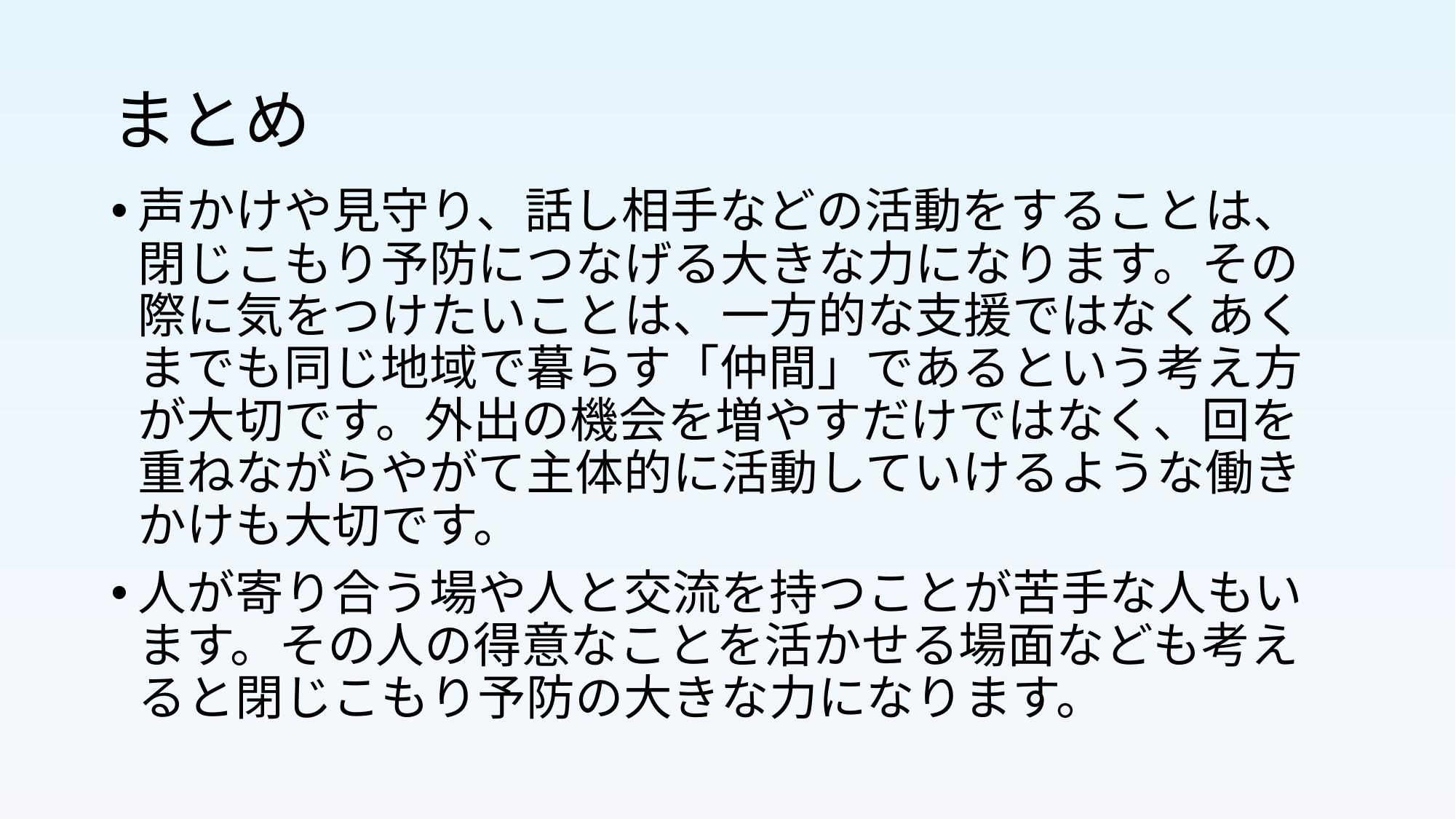

# まとめ
声かけや見守り、話し相手などの活動をすることは、閉じこもり予防につなげる大きな力になります。その際に気をつけたいことは、一方的な支援ではなくあくまでも同じ地域で暮らす「仲間」であるという考え方が大切です。外出の機会を増やすだけではなく、回を重ねながらやがて主体的に活動していけるような働きかけも大切です。
人が寄り合う場や人と交流を持つことが苦手な人もいます。その人の得意なことを活かせる場面なども考えると閉じこもり予防の大きな力になります。